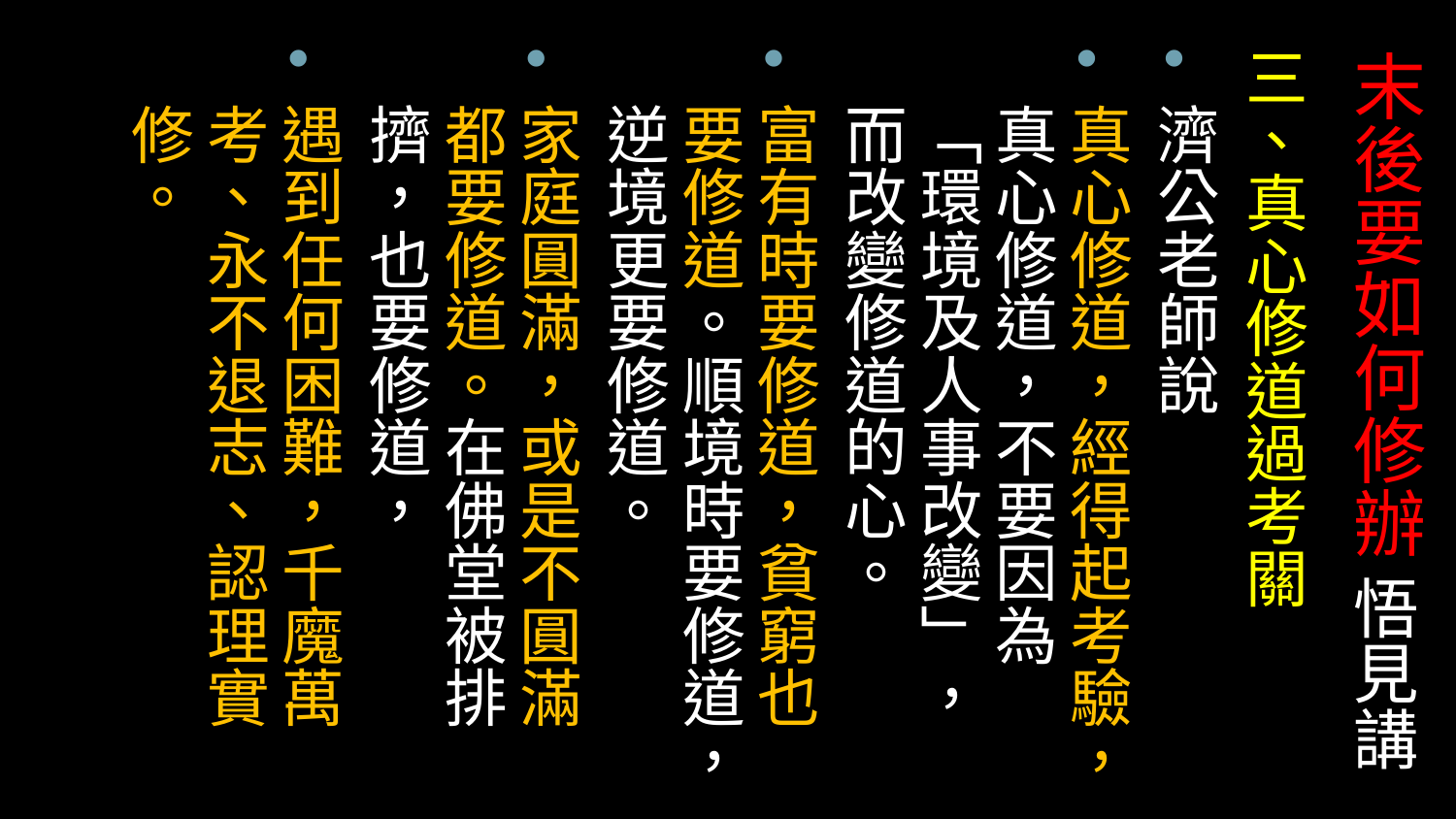

三、真心修道過考關
濟公老師說
真心修道，經得起考驗，真心修道，不要因為「環境及人事改變」，而改變修道的心。
富有時要修道，貧窮也要修道。順境時要修道，逆境更要修道。
家庭圓滿，或是不圓滿都要修道。在佛堂被排擠，也要修道，
遇到任何困難，千魔萬考、永不退志、認理實修。

# 末後要如何修辦 悟見講